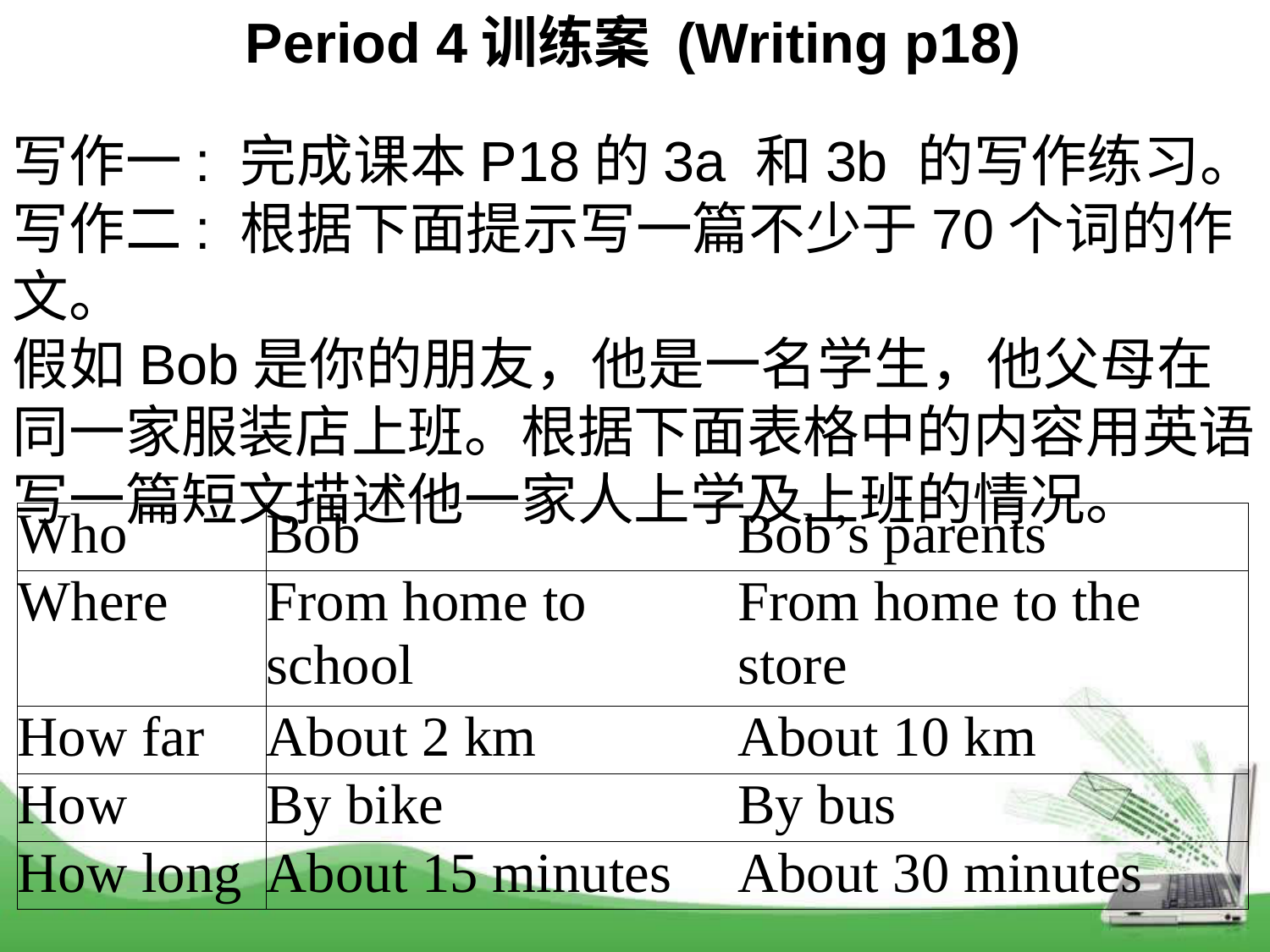

Period 4训练案 (Writing p18)
写作一: 完成课本P18的3a 和3b 的写作练习。
写作二: 根据下面提示写一篇不少于70个词的作文。
假如Bob是你的朋友，他是一名学生，他父母在同一家服装店上班。根据下面表格中的内容用英语写一篇短文描述他一家人上学及上班的情况。
| Who | Bob | Bob’s parents |
| --- | --- | --- |
| Where | From home to school | From home to the store |
| How far | About 2 km | About 10 km |
| How | By bike | By bus |
| How long | About 15 minutes | About 30 minutes |